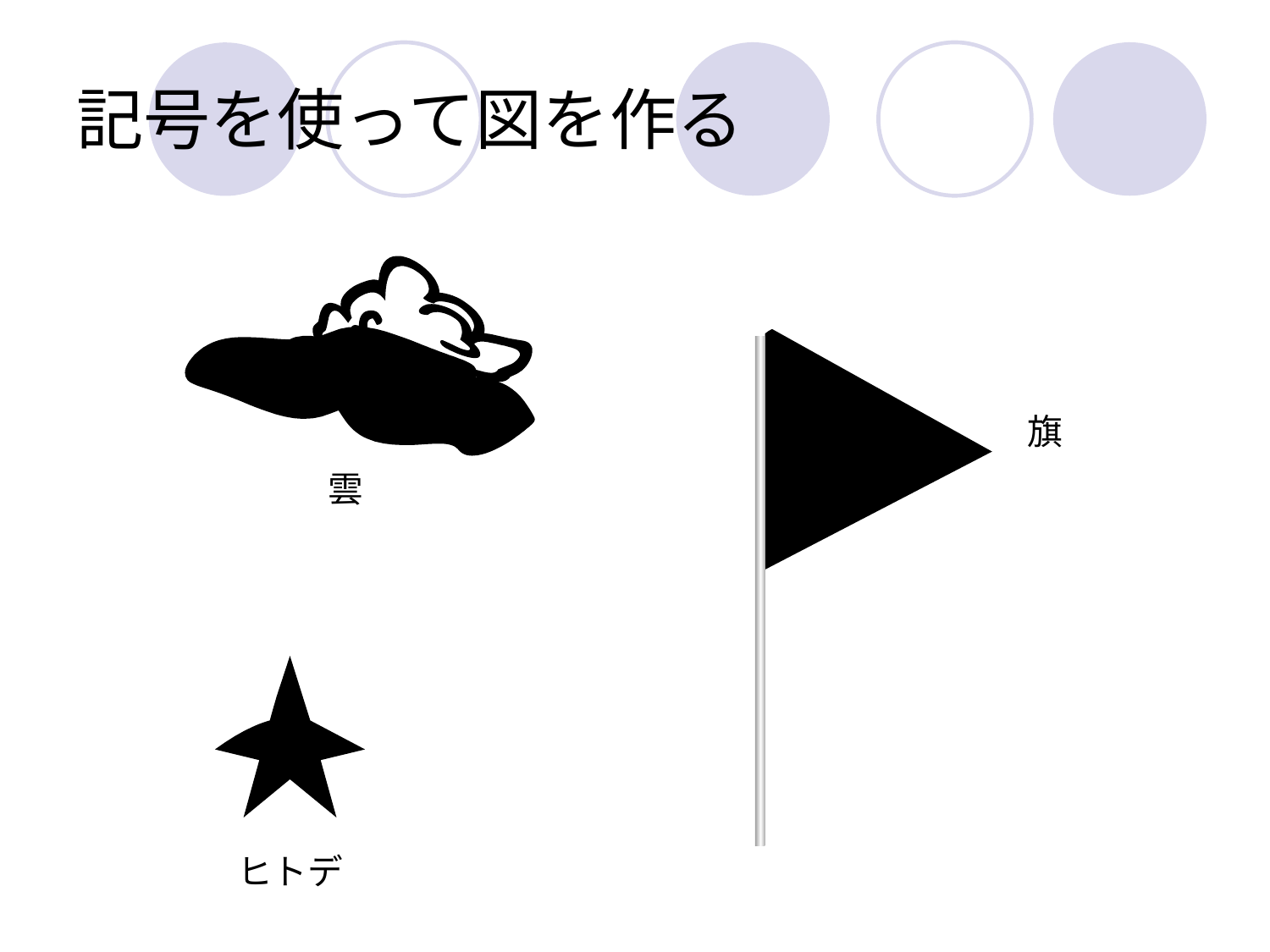

# 記号を使って図を作る
☁
▸
●

●
旗
雲
★
ヒトデ